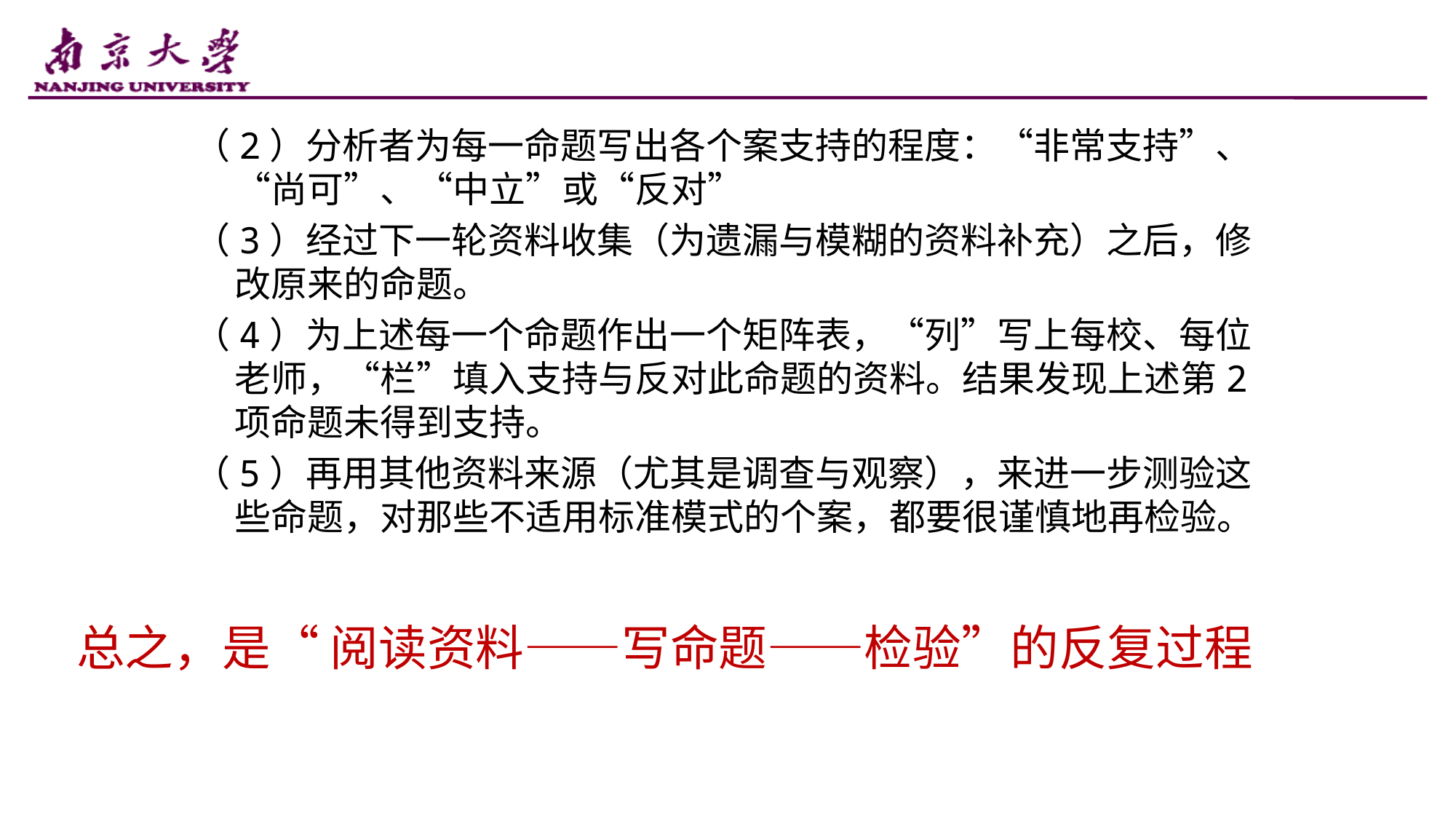

（2）分析者为每一命题写出各个案支持的程度：“非常支持”、“尚可”、“中立”或“反对”
（3）经过下一轮资料收集（为遗漏与模糊的资料补充）之后，修改原来的命题。
（4）为上述每一个命题作出一个矩阵表，“列”写上每校、每位老师，“栏”填入支持与反对此命题的资料。结果发现上述第2项命题未得到支持。
（5）再用其他资料来源（尤其是调查与观察），来进一步测验这些命题，对那些不适用标准模式的个案，都要很谨慎地再检验。
     总之，是“ 阅读资料——写命题——检验”的反复过程